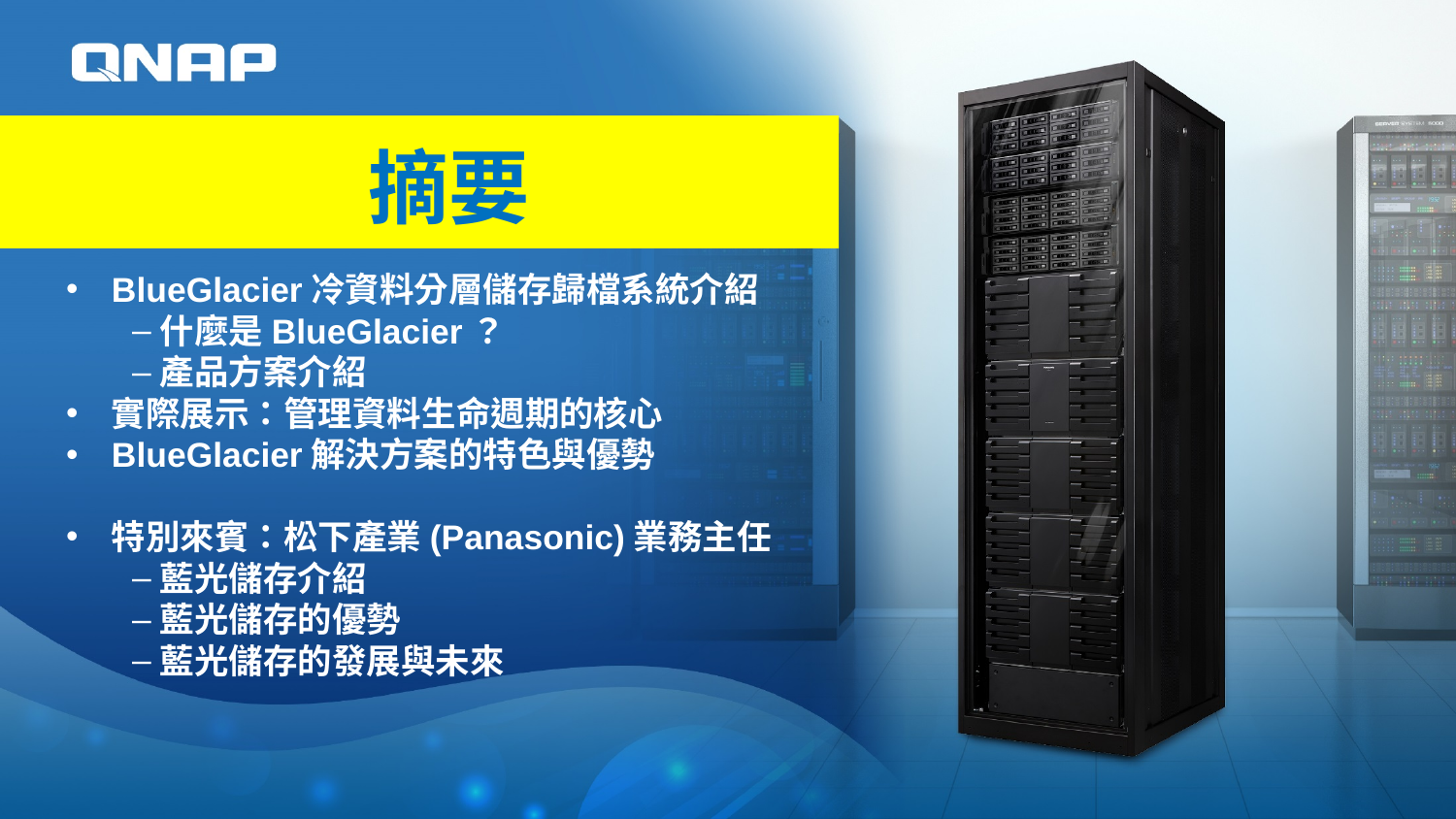

摘要
BlueGlacier冷資料分層儲存歸檔系統介紹
什麼是BlueGlacier？
產品方案介紹
實際展示：管理資料生命週期的核心
BlueGlacier解決方案的特色與優勢
特別來賓：松下產業(Panasonic)業務主任
藍光儲存介紹
藍光儲存的優勢
藍光儲存的發展與未來